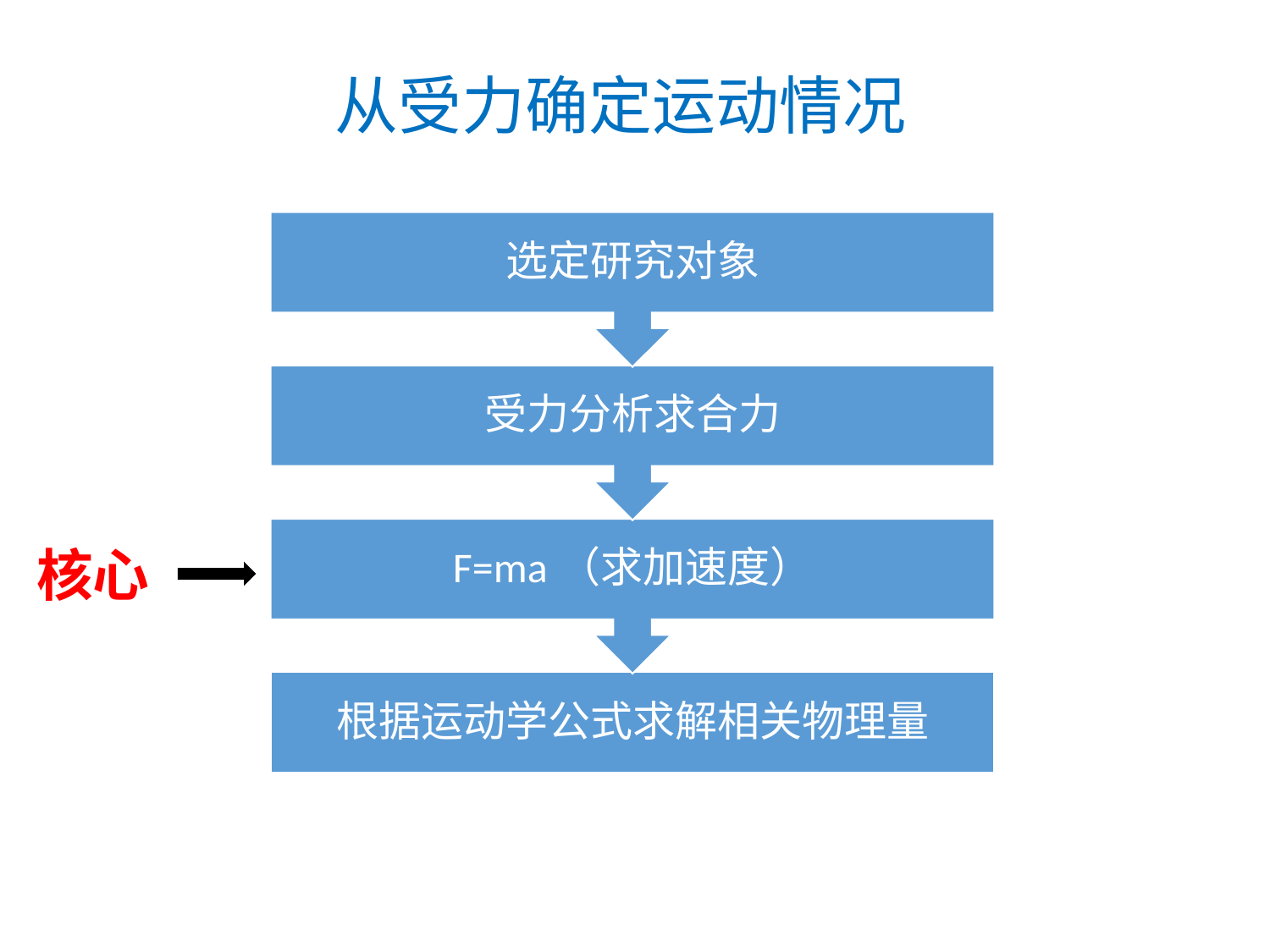

从受力确定运动情况
根据运动学公式求解相关物理量
F=ma（求加速度）
受力分析求合力
选定研究对象
核心